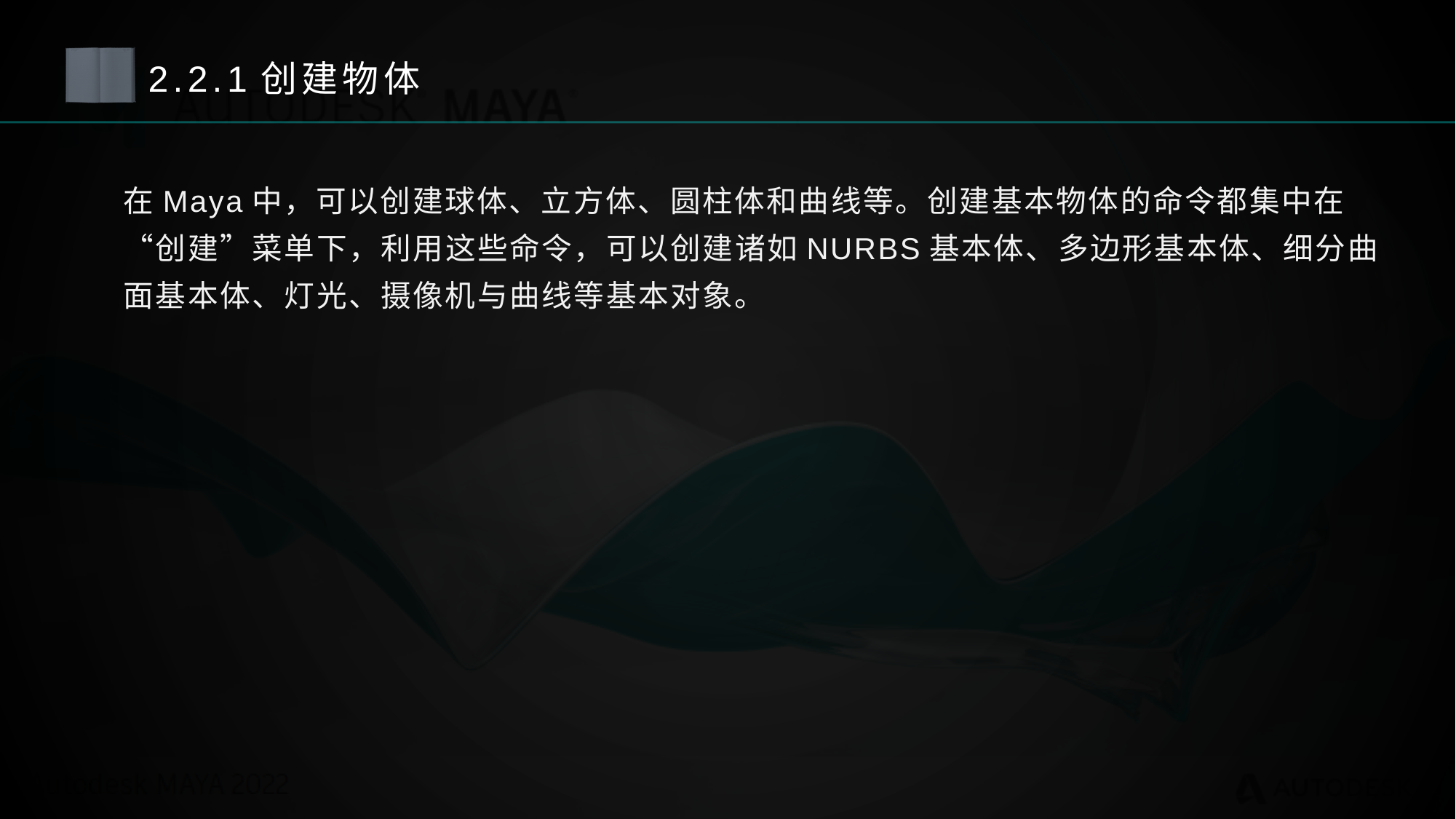

2.2.1创建物体
在Maya中，可以创建球体、立方体、圆柱体和曲线等。创建基本物体的命令都集中在“创建”菜单下，利用这些命令，可以创建诸如NURBS基本体、多边形基本体、细分曲面基本体、灯光、摄像机与曲线等基本对象。